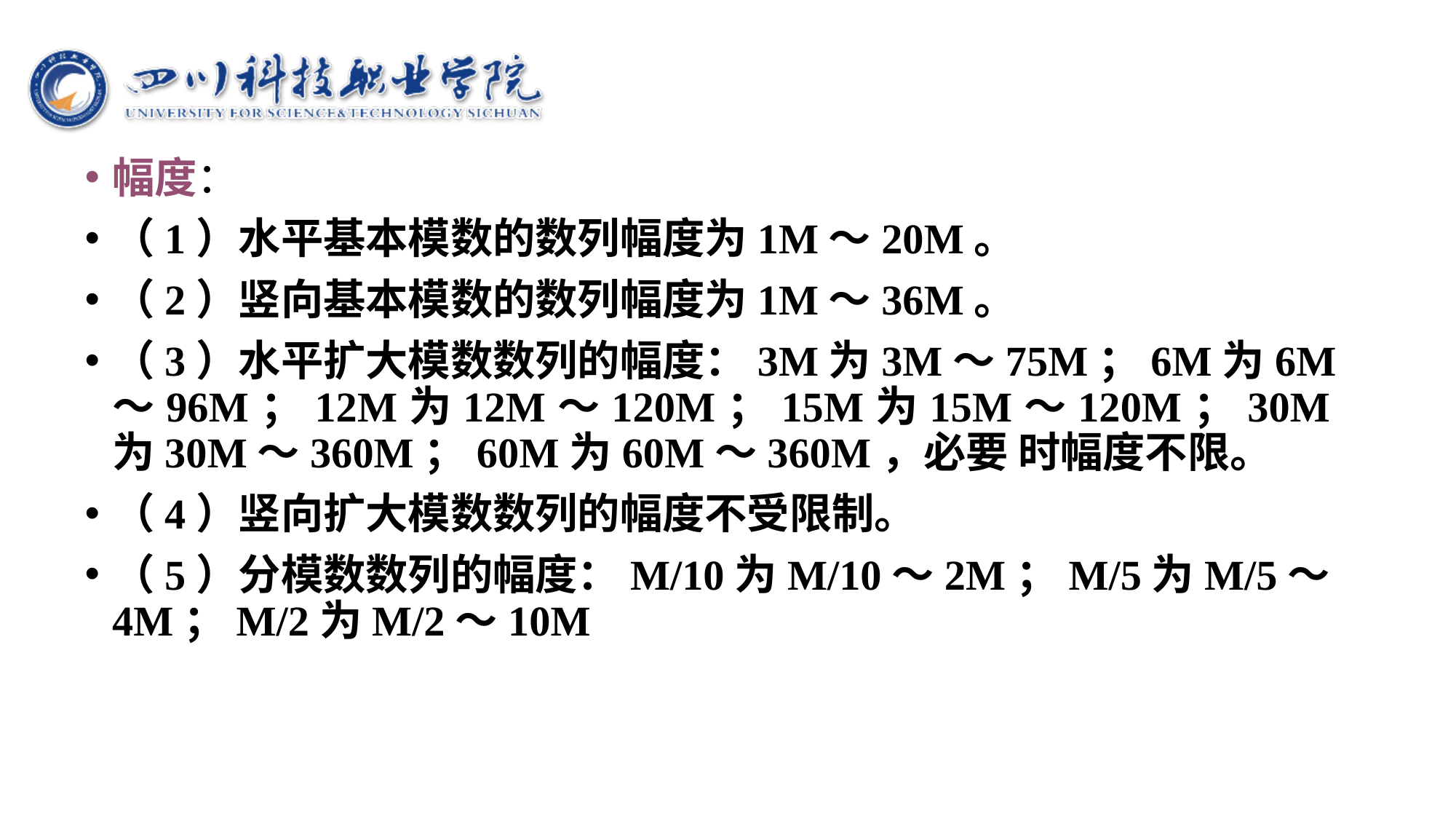

幅度：
（1）水平基本模数的数列幅度为1M～20M。
（2）竖向基本模数的数列幅度为1M～36M。
（3）水平扩大模数数列的幅度：3M为3M～75M；6M为6M～96M；12M为12M～120M；15M为15M～120M；30M为30M～360M；60M为60M～360M，必要 时幅度不限。
（4）竖向扩大模数数列的幅度不受限制。
（5）分模数数列的幅度：M/10为M/10～2M；M/5为M/5～4M；M/2为M/2～10M